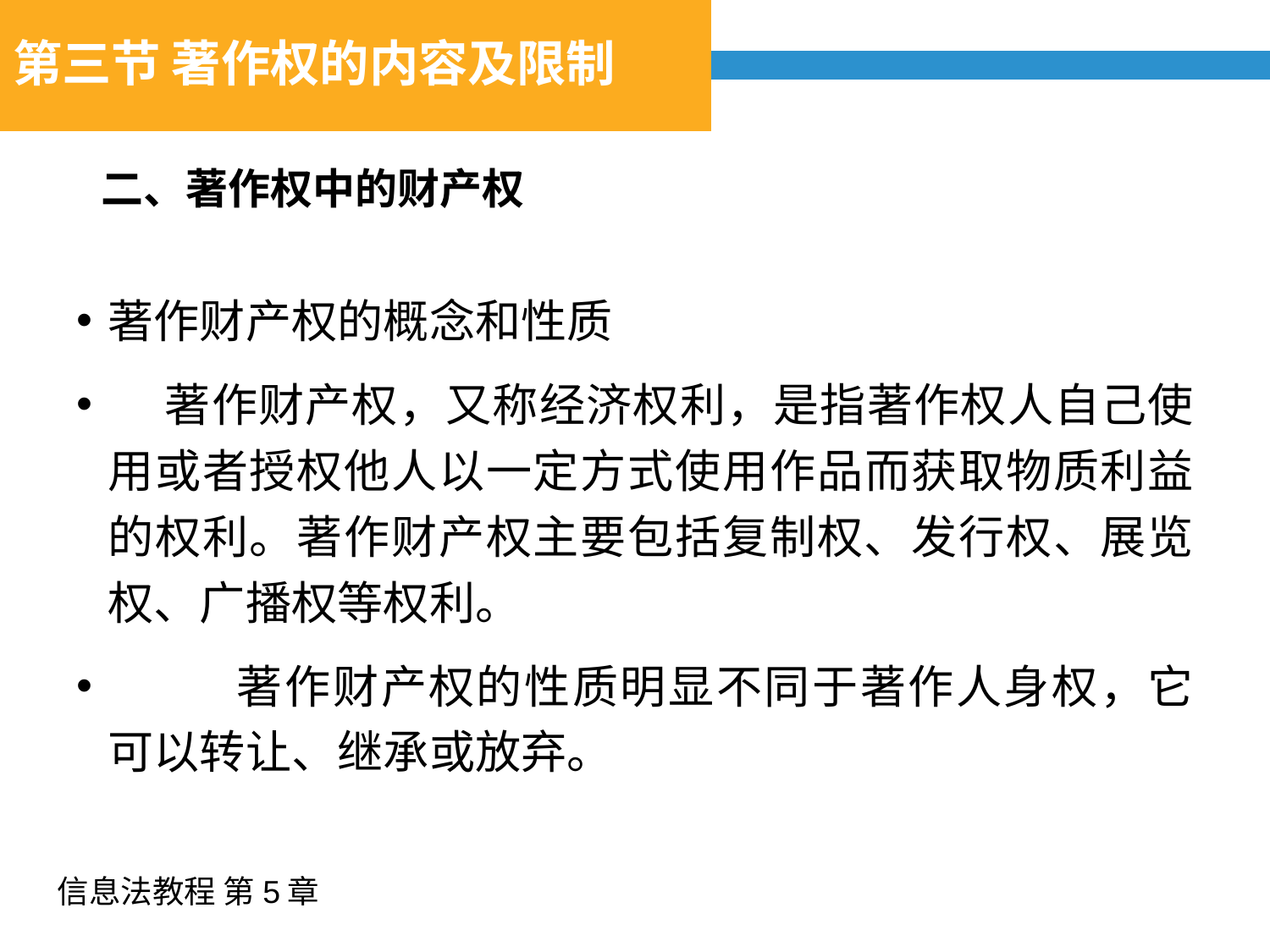

第三节 著作权的内容及限制
# 第二节  著作财产权
二、著作权中的财产权
著作财产权的概念和性质
    著作财产权，又称经济权利，是指著作权人自己使用或者授权他人以一定方式使用作品而获取物质利益的权利。著作财产权主要包括复制权、发行权、展览权、广播权等权利。
	著作财产权的性质明显不同于著作人身权，它可以转让、继承或放弃。
信息法教程 第5章